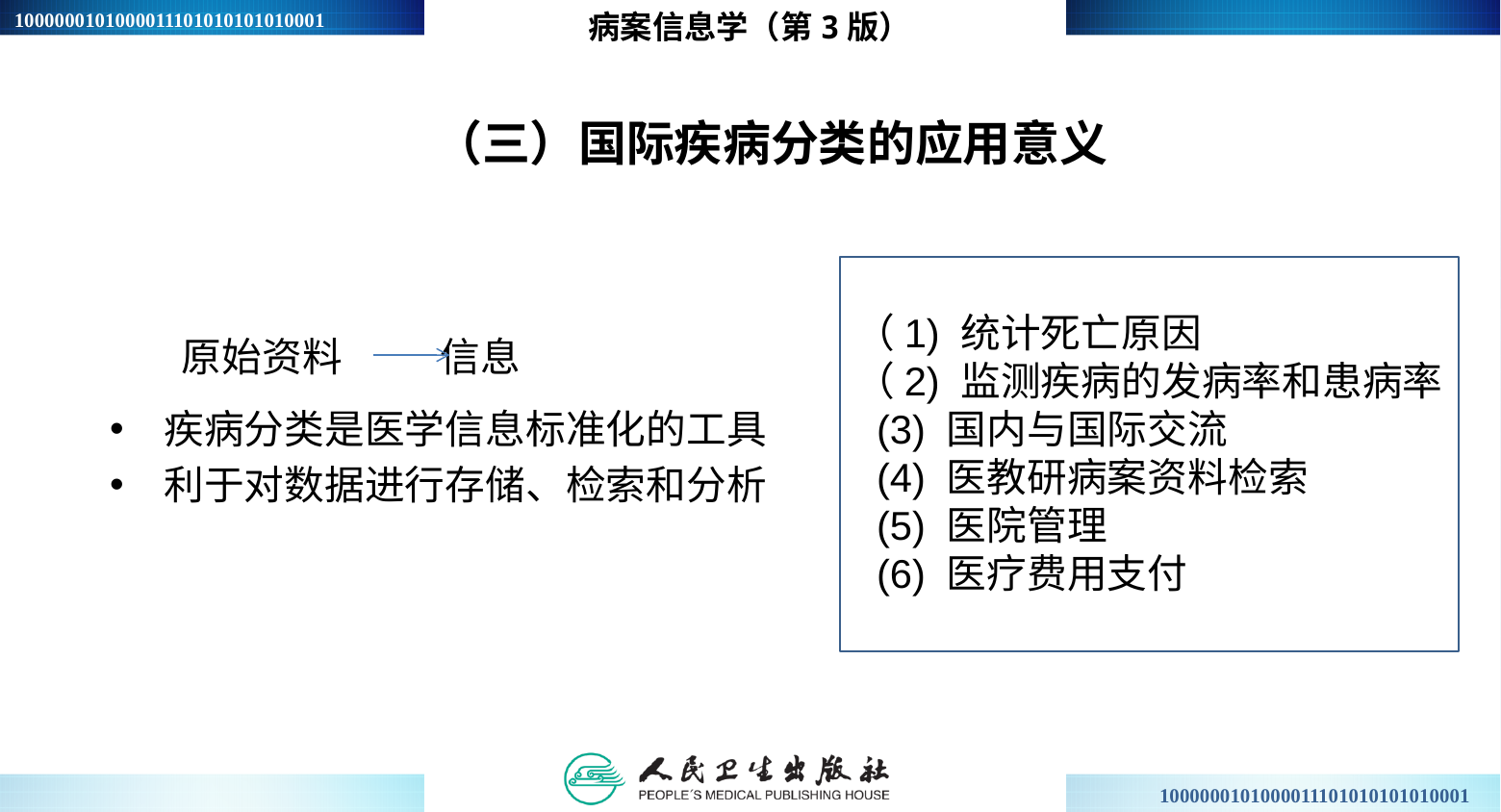

病案信息学（第3版）
# （三）国际疾病分类的应用意义

（1) 统计死亡原因
（2) 监测疾病的发病率和患病率
  (3) 国内与国际交流
  (4) 医教研病案资料检索
  (5) 医院管理
  (6) 医疗费用支付

       原始资料           信息
疾病分类是医学信息标准化的工具
利于对数据进行存储、检索和分析